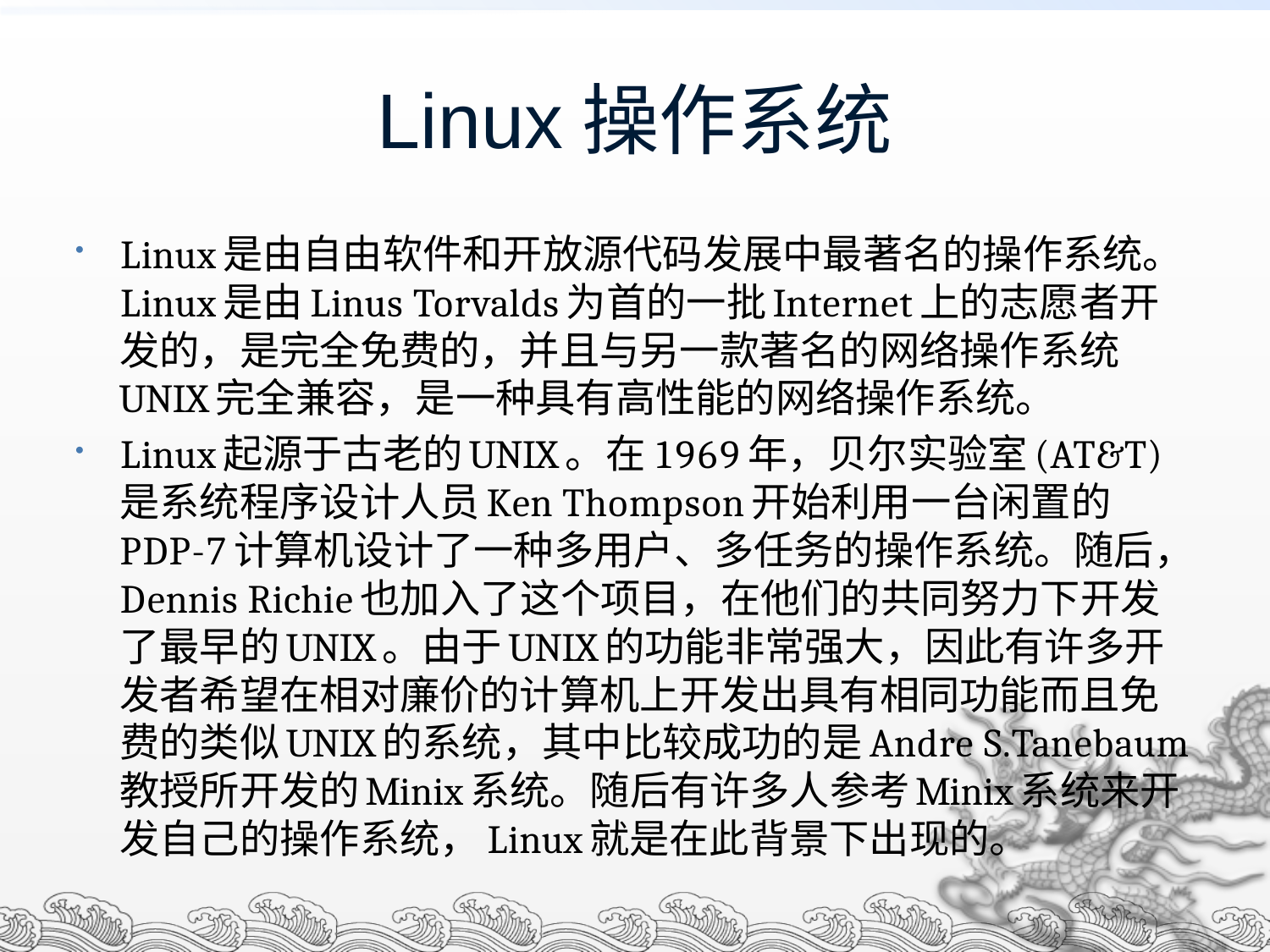

# Linux操作系统
Linux是由自由软件和开放源代码发展中最著名的操作系统。Linux是由Linus Torvalds为首的一批Internet上的志愿者开发的，是完全免费的，并且与另一款著名的网络操作系统UNIX完全兼容，是一种具有高性能的网络操作系统。
Linux起源于古老的UNIX。在1969年，贝尔实验室(AT&T)是系统程序设计人员Ken Thompson开始利用一台闲置的PDP-7计算机设计了一种多用户、多任务的操作系统。随后，Dennis Richie也加入了这个项目，在他们的共同努力下开发了最早的UNIX。由于UNIX的功能非常强大，因此有许多开发者希望在相对廉价的计算机上开发出具有相同功能而且免费的类似UNIX的系统，其中比较成功的是Andre S.Tanebaum教授所开发的Minix系统。随后有许多人参考Minix系统来开发自己的操作系统，Linux就是在此背景下出现的。